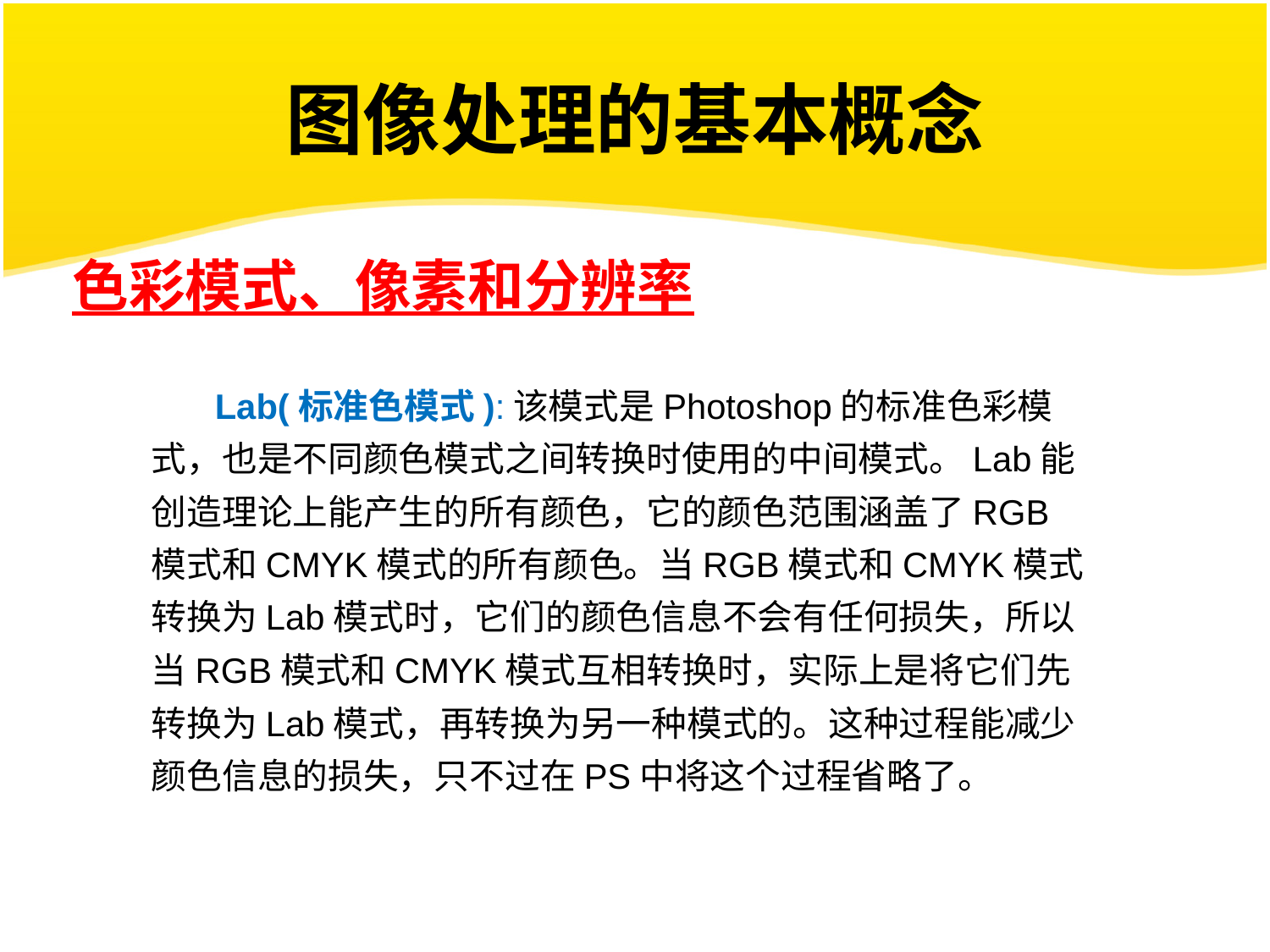

# 图像处理的基本概念
色彩模式、像素和分辨率
Lab(标准色模式):该模式是Photoshop的标准色彩模式，也是不同颜色模式之间转换时使用的中间模式。Lab能创造理论上能产生的所有颜色，它的颜色范围涵盖了RGB模式和CMYK模式的所有颜色。当RGB模式和CMYK模式转换为Lab模式时，它们的颜色信息不会有任何损失，所以当RGB模式和CMYK模式互相转换时，实际上是将它们先转换为Lab模式，再转换为另一种模式的。这种过程能减少颜色信息的损失，只不过在PS中将这个过程省略了。